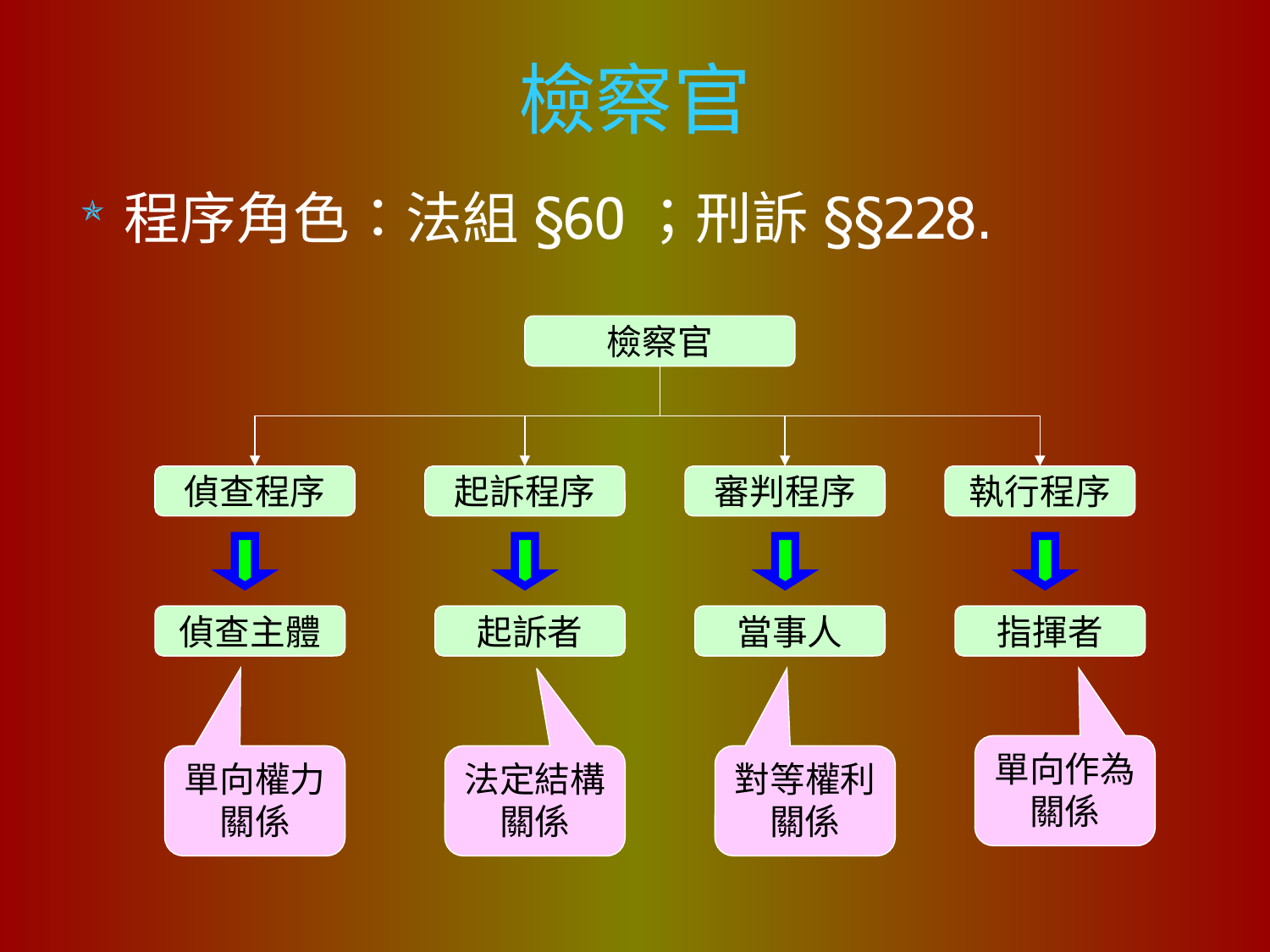

# 檢察官
程序角色：法組§60；刑訴§§228.
檢察官
偵查程序
起訴程序
審判程序
執行程序

偵查主體
起訴者
當事人
指揮者
單向作為關係
單向權力關係
法定結構關係
對等權利關係